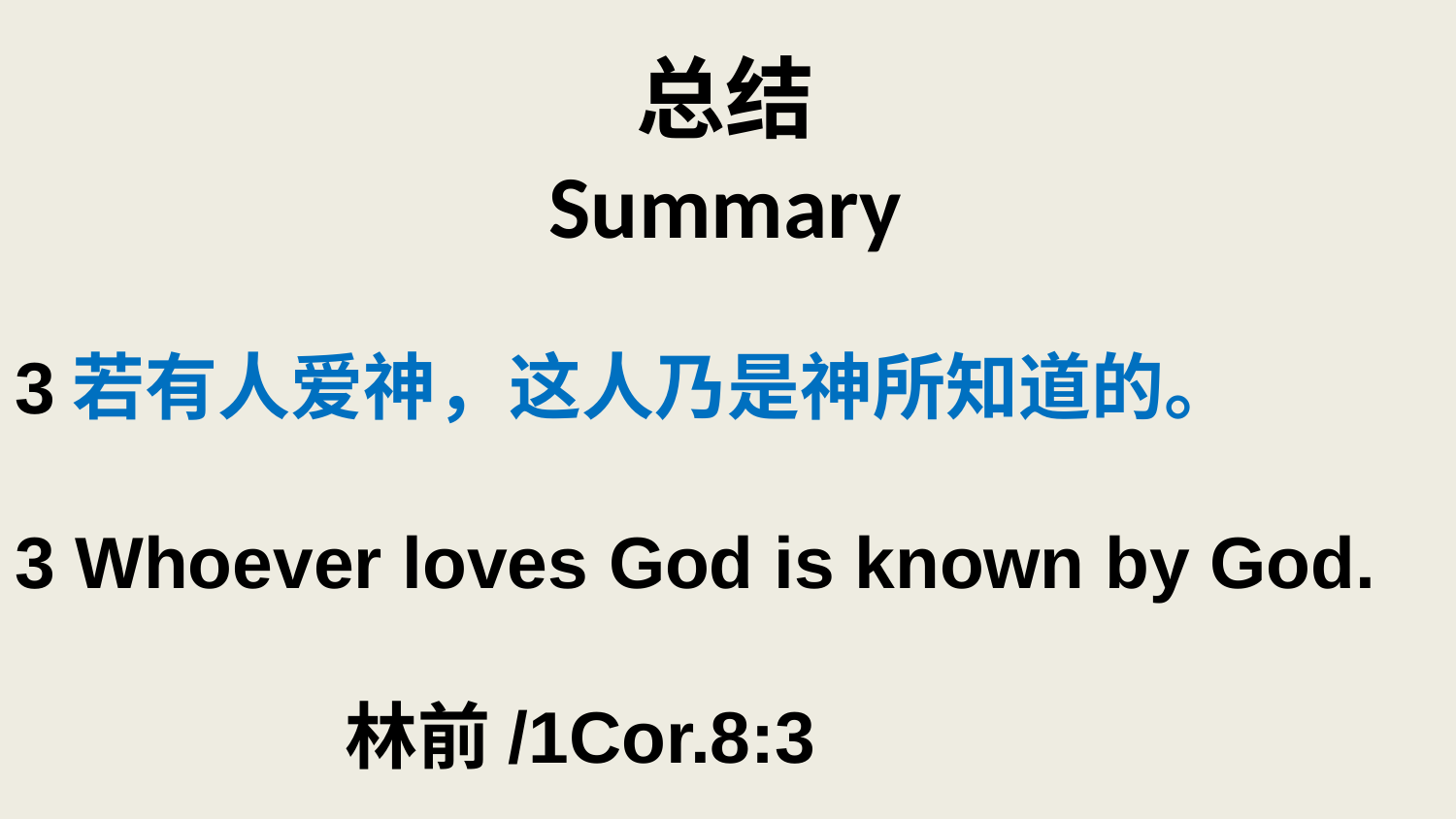

# 总结 Summary

3若有人爱神，这人乃是神所知道的。

3 Whoever loves God is known by God.

                   林前/1Cor.8:3